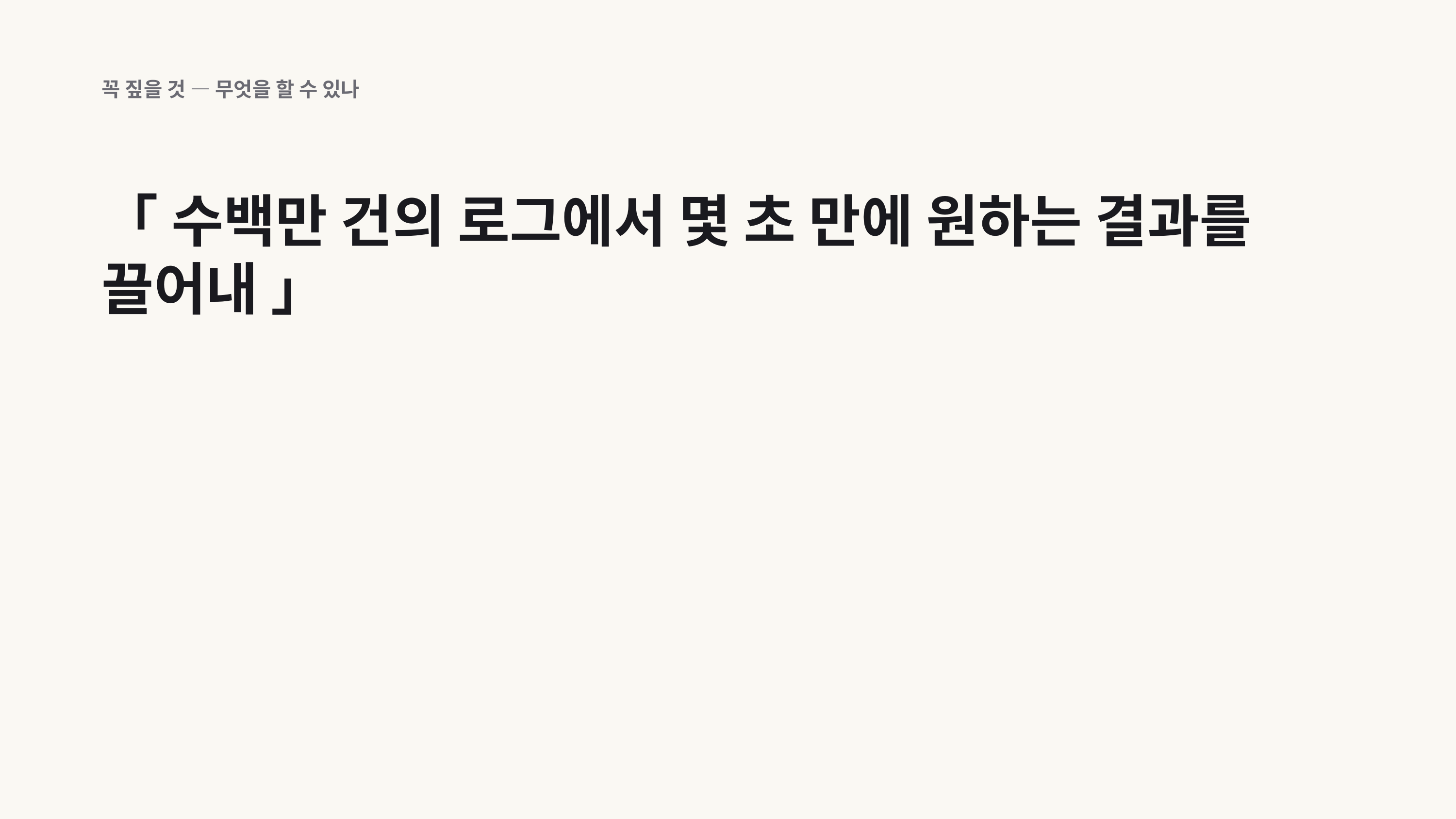

꼭 짚을 것 — 무엇을 할 수 있나
「 수백만 건의 로그에서 몇 초 만에 원하는 결과를 끌어내 」